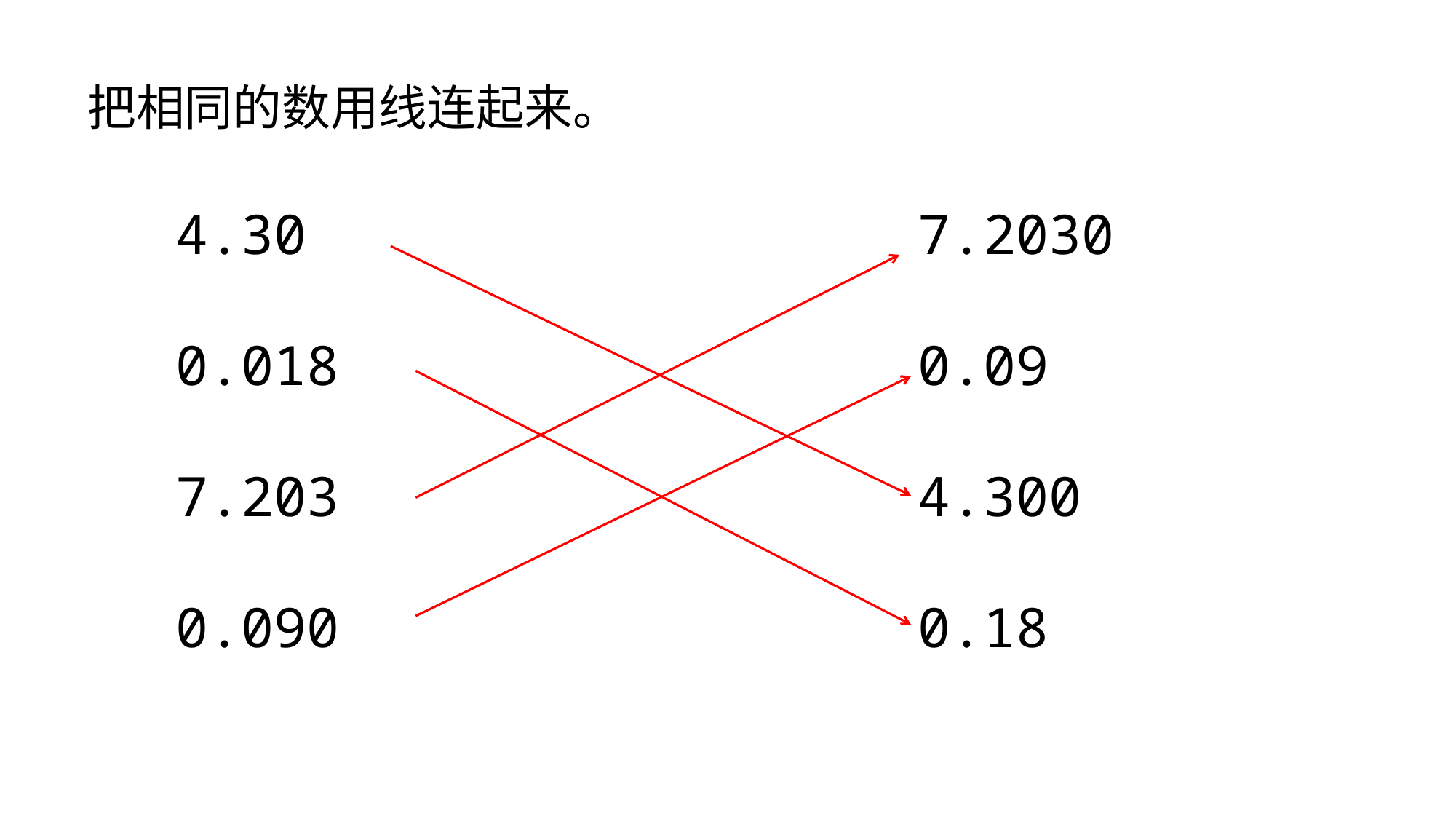

把相同的数用线连起来。
4.30

0.018

7.203

0.090
7.2030

0.09

4.300

0.18